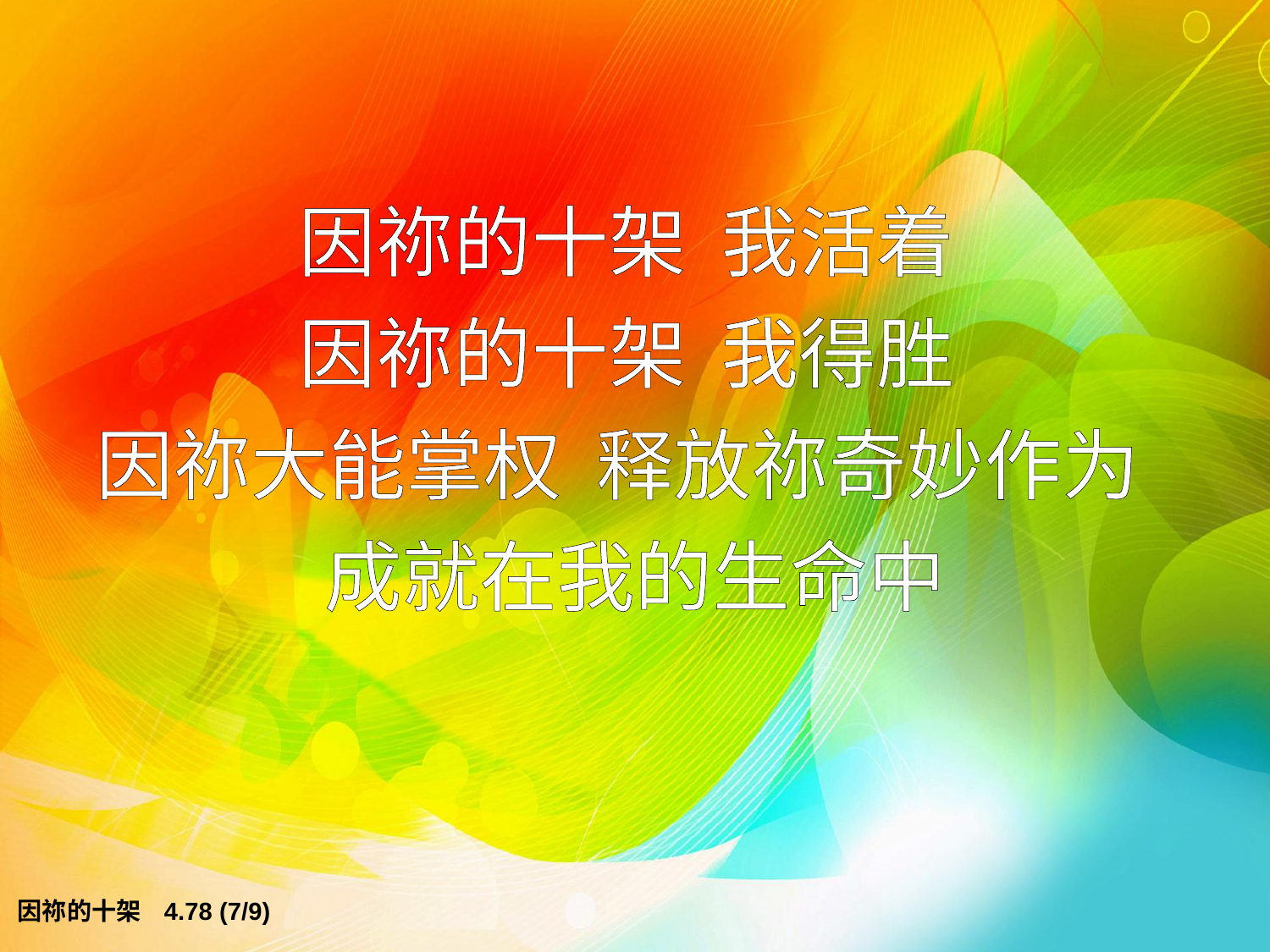

# 因祢的十架  我活着 因祢的十架  我得胜 因祢大能掌权  释放祢奇妙作为 成就在我的生命中
因祢的十架   4.78 (7/9)